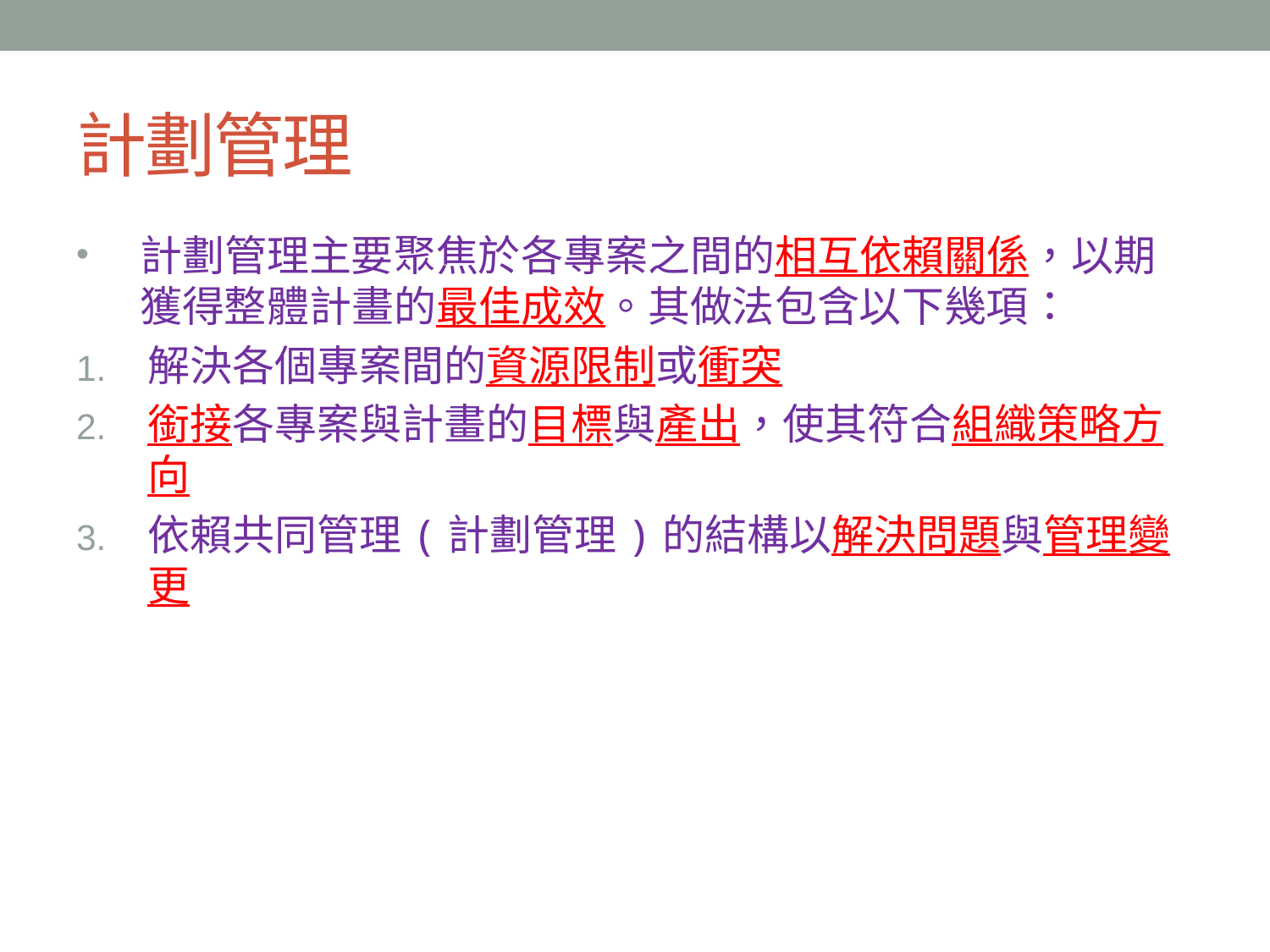

# 計劃管理
計劃管理主要聚焦於各專案之間的相互依賴關係，以期獲得整體計畫的最佳成效。其做法包含以下幾項：
解決各個專案間的資源限制或衝突
銜接各專案與計畫的目標與產出，使其符合組織策略方向
依賴共同管理(計劃管理)的結構以解決問題與管理變更